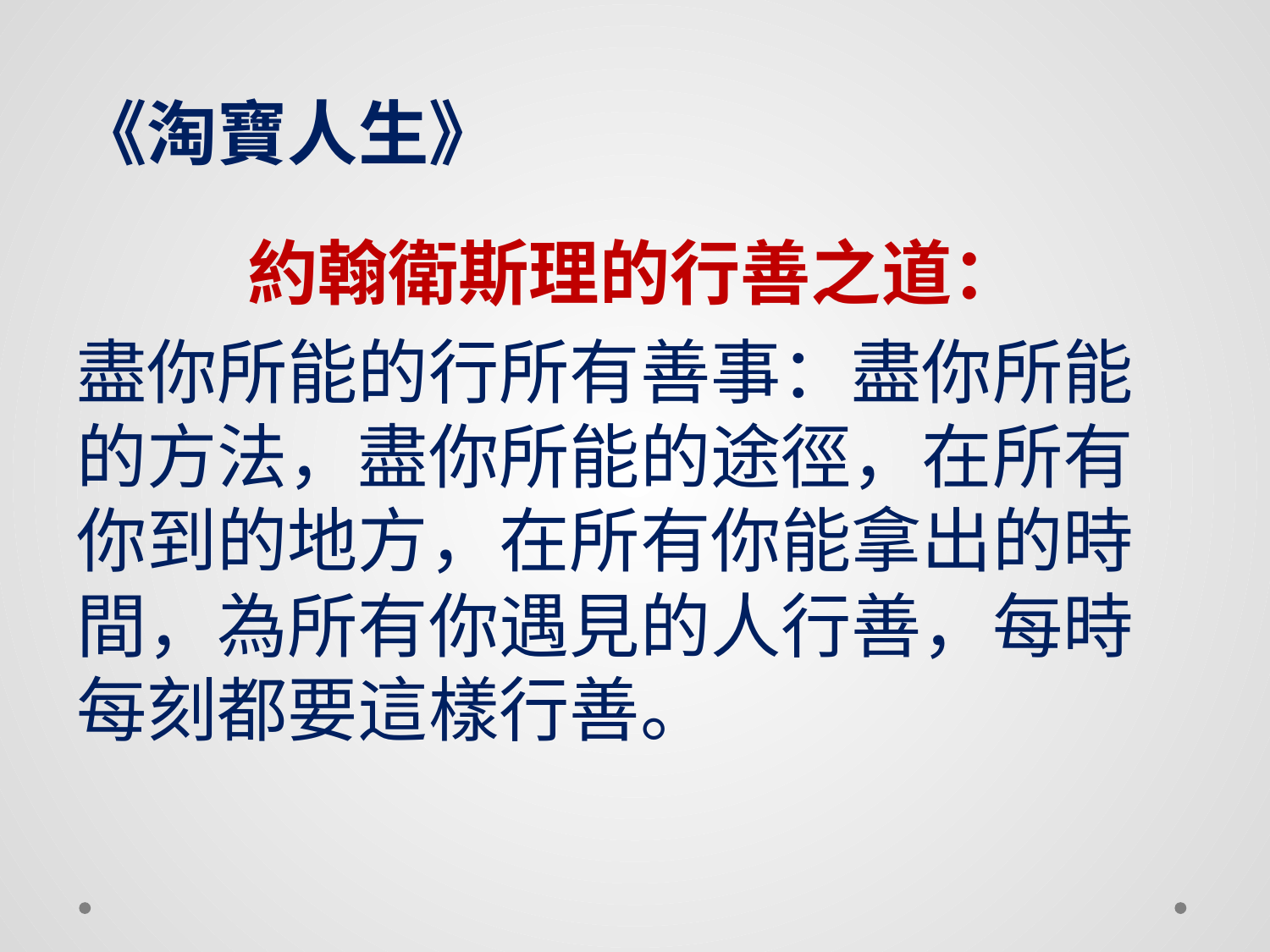

# 《淘寶人生》
約翰衛斯理的行善之道：
盡你所能的行所有善事：盡你所能的方法，盡你所能的途徑，在所有你到的地方，在所有你能拿出的時間，為所有你遇見的人行善，每時每刻都要這樣行善。